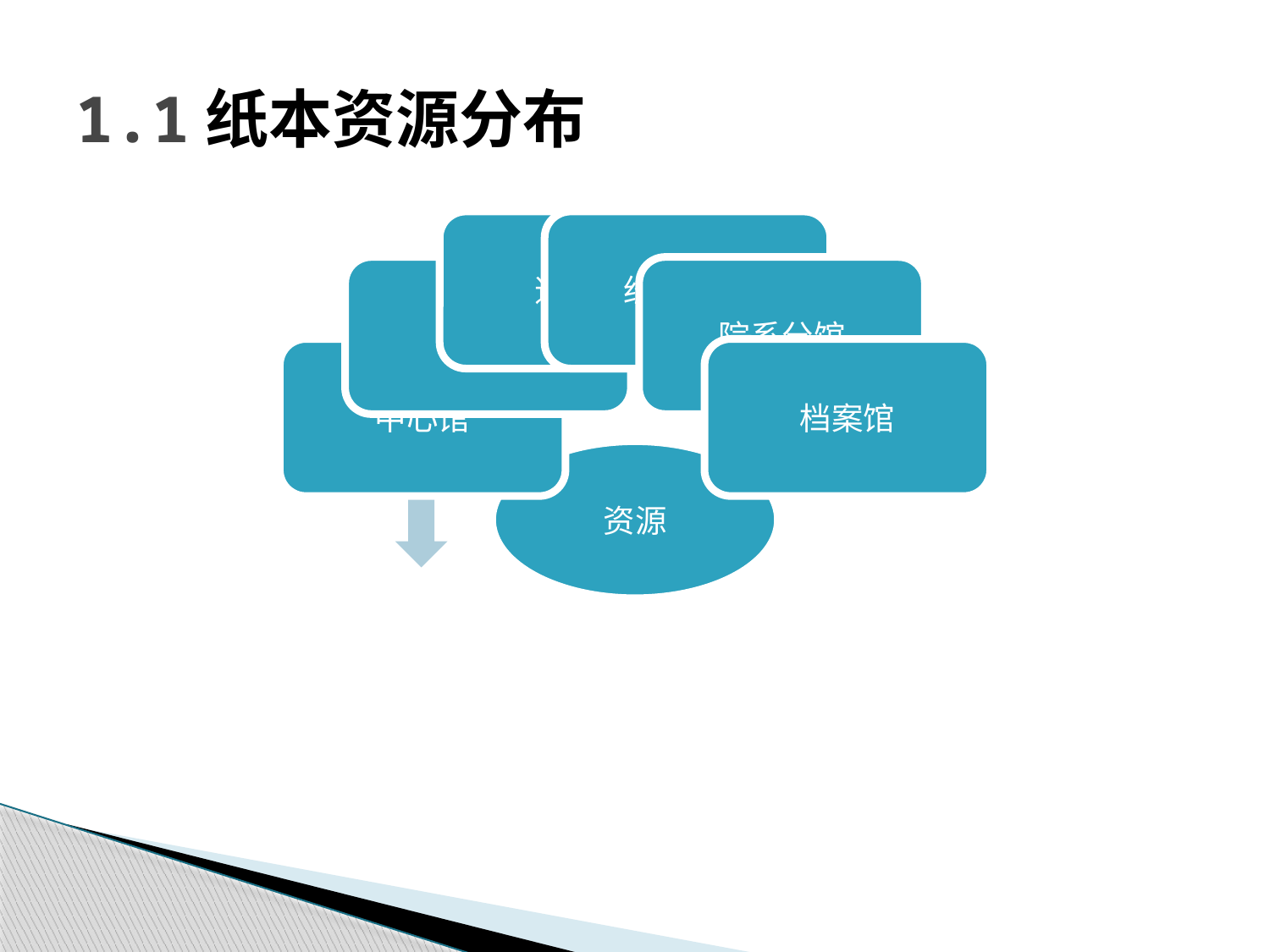

# 1.1纸本资源分布
资源
中心馆
理科馆
逸夫馆
经济分馆
院系分馆
档案馆